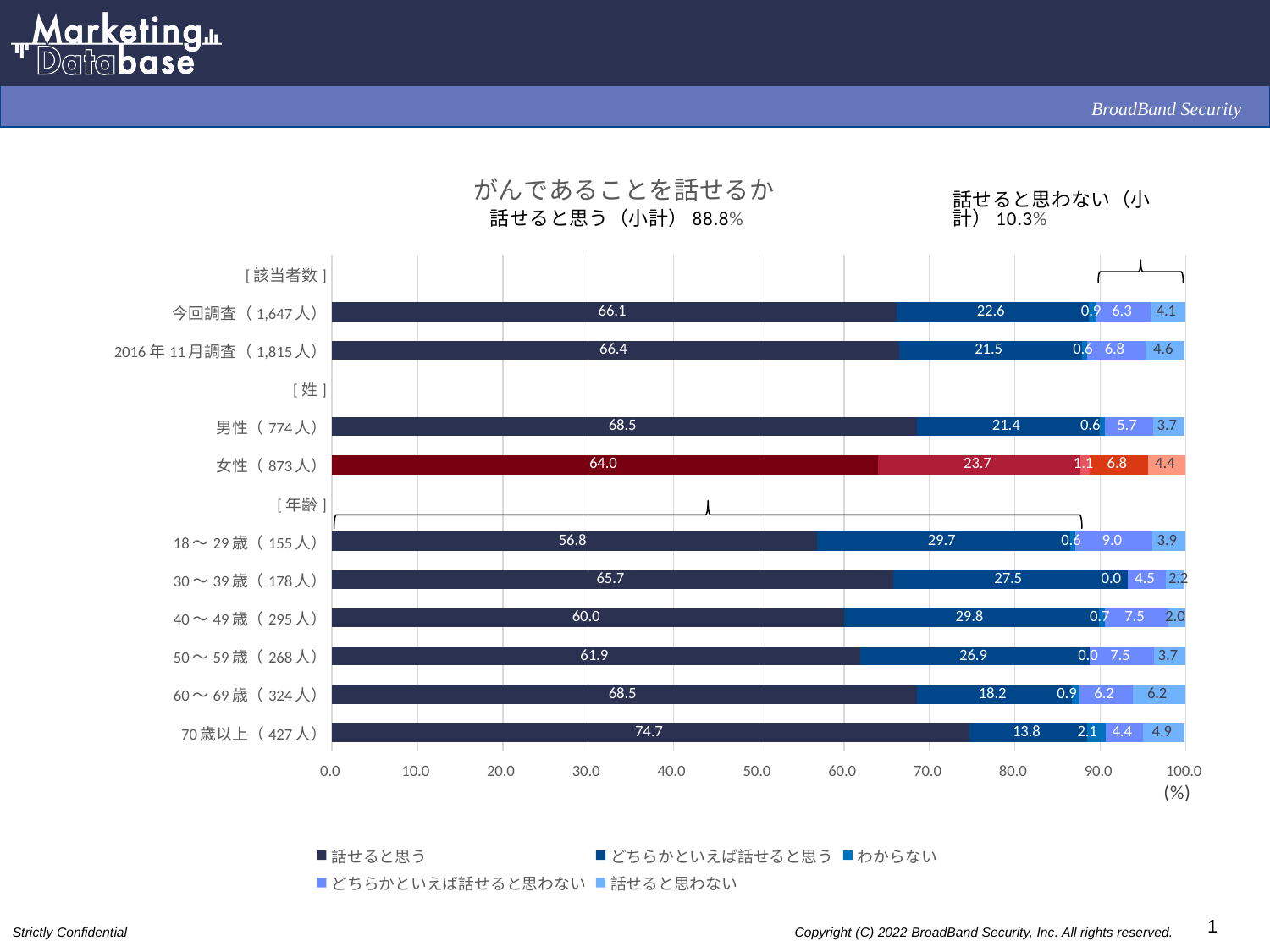

### Chart: がんであることを話せるか

| Category | 話せると思う | どちらかといえば話せると思う | わからない | どちらかといえば話せると思わない | 話せると思わない |
|---|---|---|---|---|---|
| [該当者数] | None | None | None | None | None |
| 今回調査（1,647人） | 66.1 | 22.6 | 0.9 | 6.3 | 4.1 |
| 2016年11月調査（1,815人） | 66.4 | 21.5 | 0.6 | 6.8 | 4.6 |
| [姓] | None | None | None | None | None |
| 男性（774人） | 68.5 | 21.4 | 0.6 | 5.7 | 3.7 |
| 女性（873人） | 64.0 | 23.7 | 1.1 | 6.8 | 4.4 |
| [年齢] | None | None | None | None | None |
| 18～29歳（155人） | 56.8 | 29.7 | 0.6 | 9.0 | 3.9 |
| 30～39歳（178人） | 65.7 | 27.5 | 0.0 | 4.5 | 2.2 |
| 40～49歳（295人） | 60.0 | 29.8 | 0.7 | 7.5 | 2.0 |
| 50～59歳（268人） | 61.9 | 26.9 | 0.0 | 7.5 | 3.7 |
| 60～69歳（324人） | 68.5 | 18.2 | 0.9 | 6.2 | 6.2 |
| 70歳以上（427人） | 74.7 | 13.8 | 2.1 | 4.4 | 4.9 |